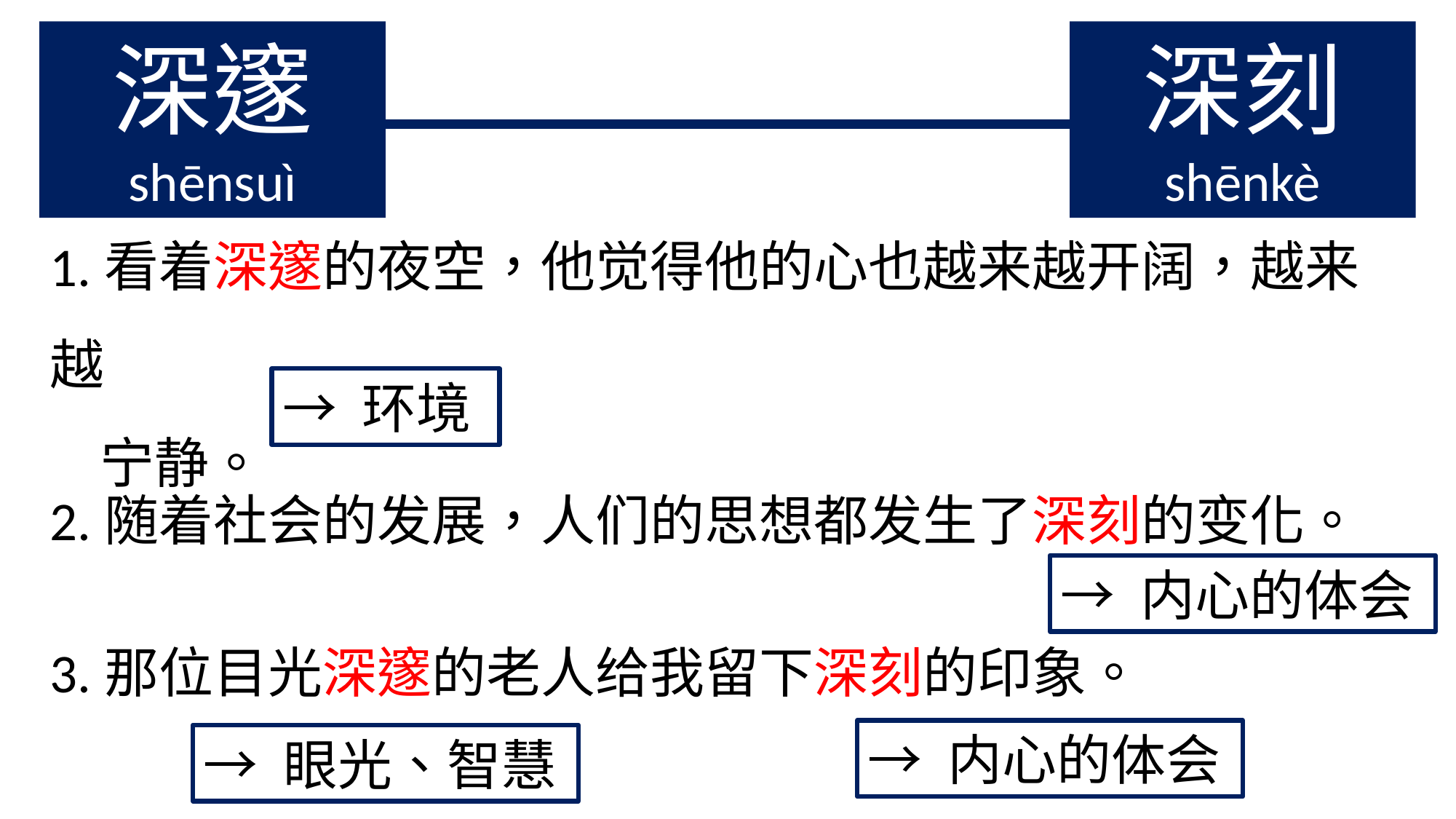

深邃
shēnsuì
深刻
shēnkè
1.看着深邃的夜空，他觉得他的心也越来越开阔，越来越
   宁静。
→ 环境
2.随着社会的发展，人们的思想都发生了深刻的变化。
→ 内心的体会
3.那位目光深邃的老人给我留下深刻的印象。
→ 内心的体会
→ 眼光、智慧